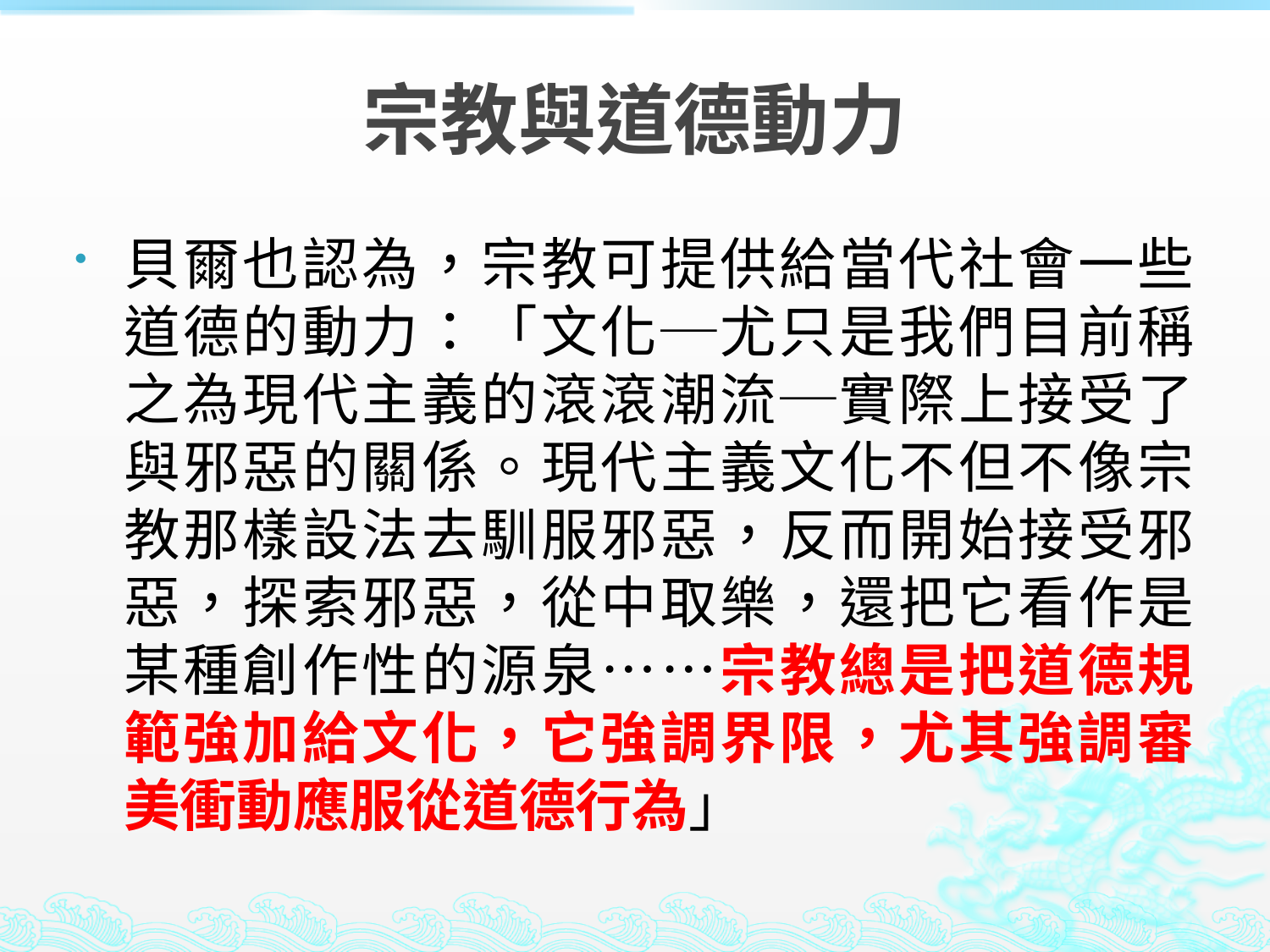

# 宗教與道德動力
貝爾也認為，宗教可提供給當代社會一些道德的動力：「文化─尤只是我們目前稱之為現代主義的滾滾潮流─實際上接受了與邪惡的關係。現代主義文化不但不像宗教那樣設法去馴服邪惡，反而開始接受邪惡，探索邪惡，從中取樂，還把它看作是某種創作性的源泉……宗教總是把道德規範強加給文化，它強調界限，尤其強調審美衝動應服從道德行為」